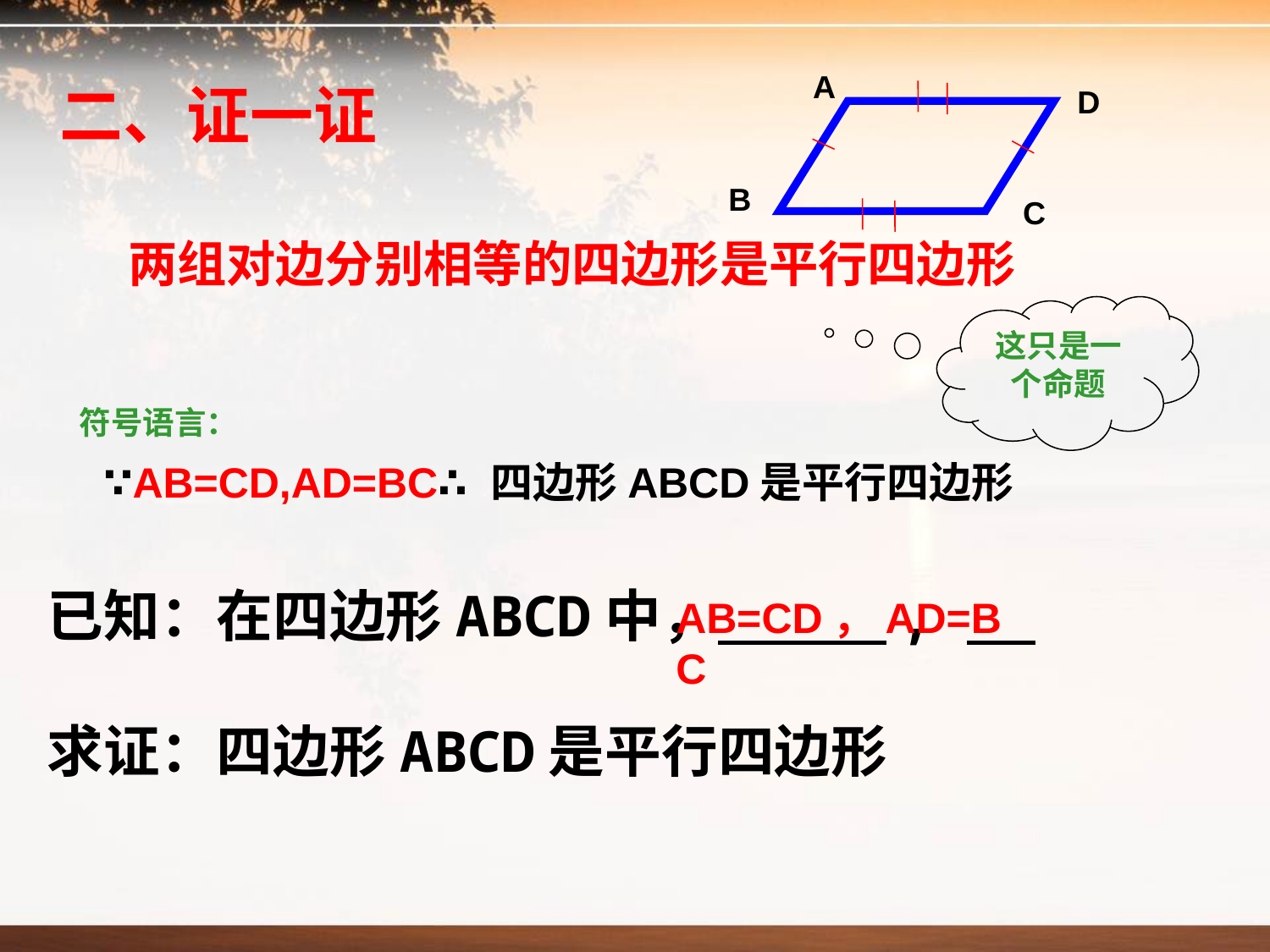

A
D

B
C
二、证一证

   两组对边分别相等的四边形是平行四边形
这只是一个命题
符号语言：
∵AB=CD,AD=BC∴四边形ABCD是平行四边形
已知：在四边形ABCD中，             ,
求证：四边形ABCD是平行四边形
AB=CD，AD=BC